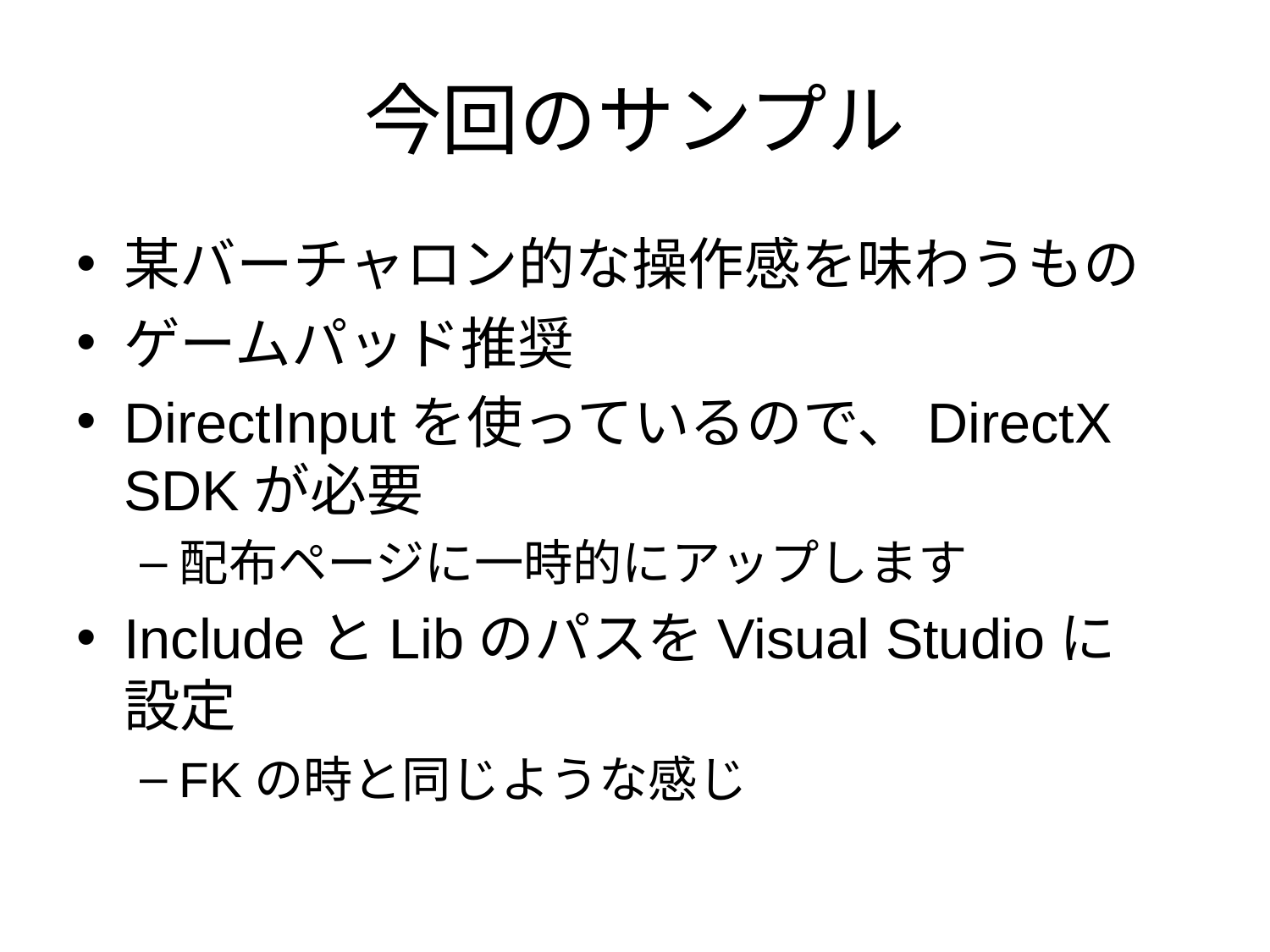

# 今回のサンプル
某バーチャロン的な操作感を味わうもの
ゲームパッド推奨
DirectInputを使っているので、DirectX SDKが必要
配布ページに一時的にアップします
IncludeとLibのパスをVisual Studioに
設定
FKの時と同じような感じ